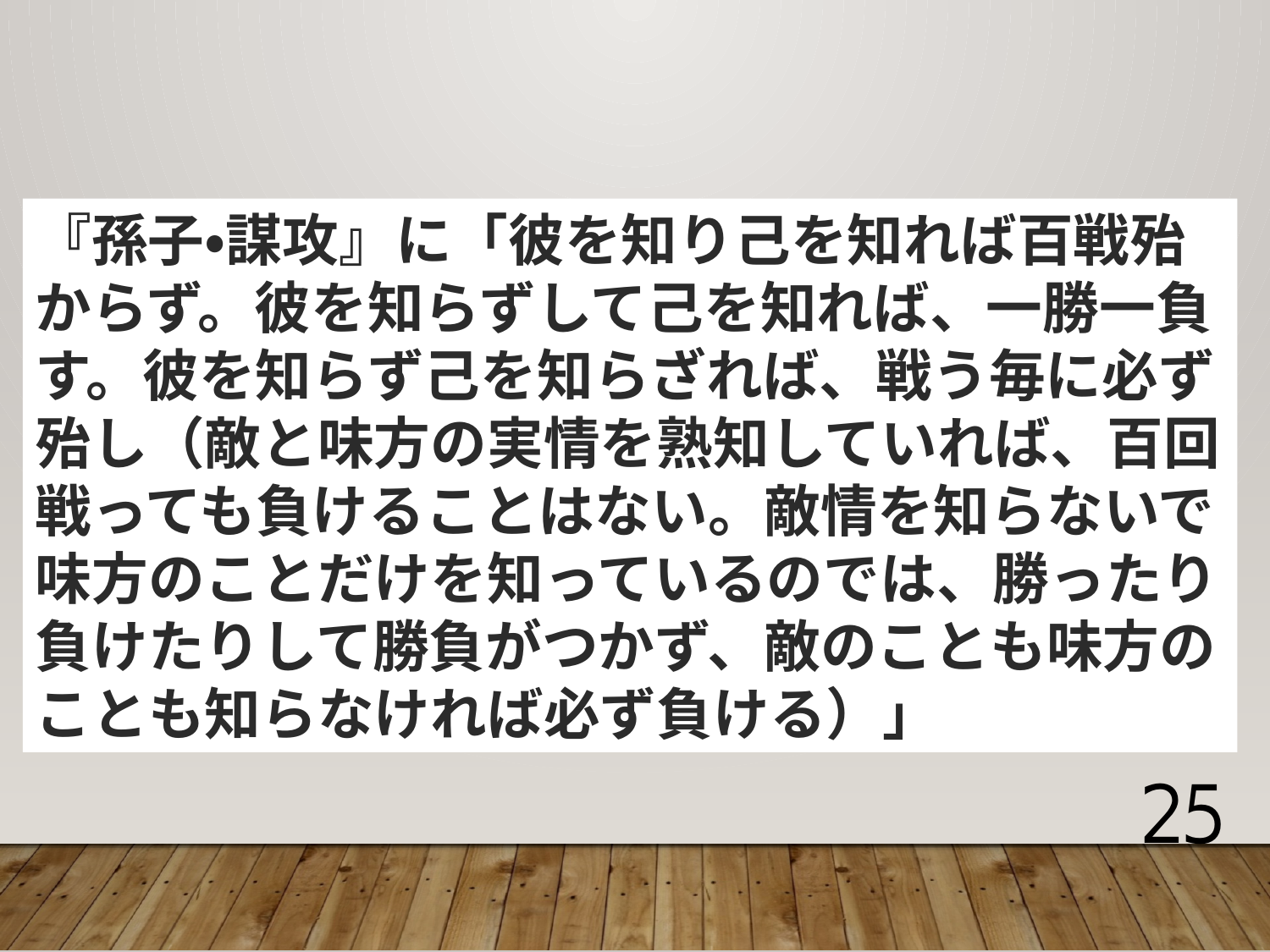

『孫子・謀攻』に「彼を知り己を知れば百戦殆からず。彼を知らずして己を知れば、一勝一負す。彼を知らず己を知らざれば、戦う毎に必ず殆し（敵と味方の実情を熟知していれば、百回戦っても負けることはない。敵情を知らないで味方のことだけを知っているのでは、勝ったり負けたりして勝負がつかず、敵のことも味方のことも知らなければ必ず負ける）」
25